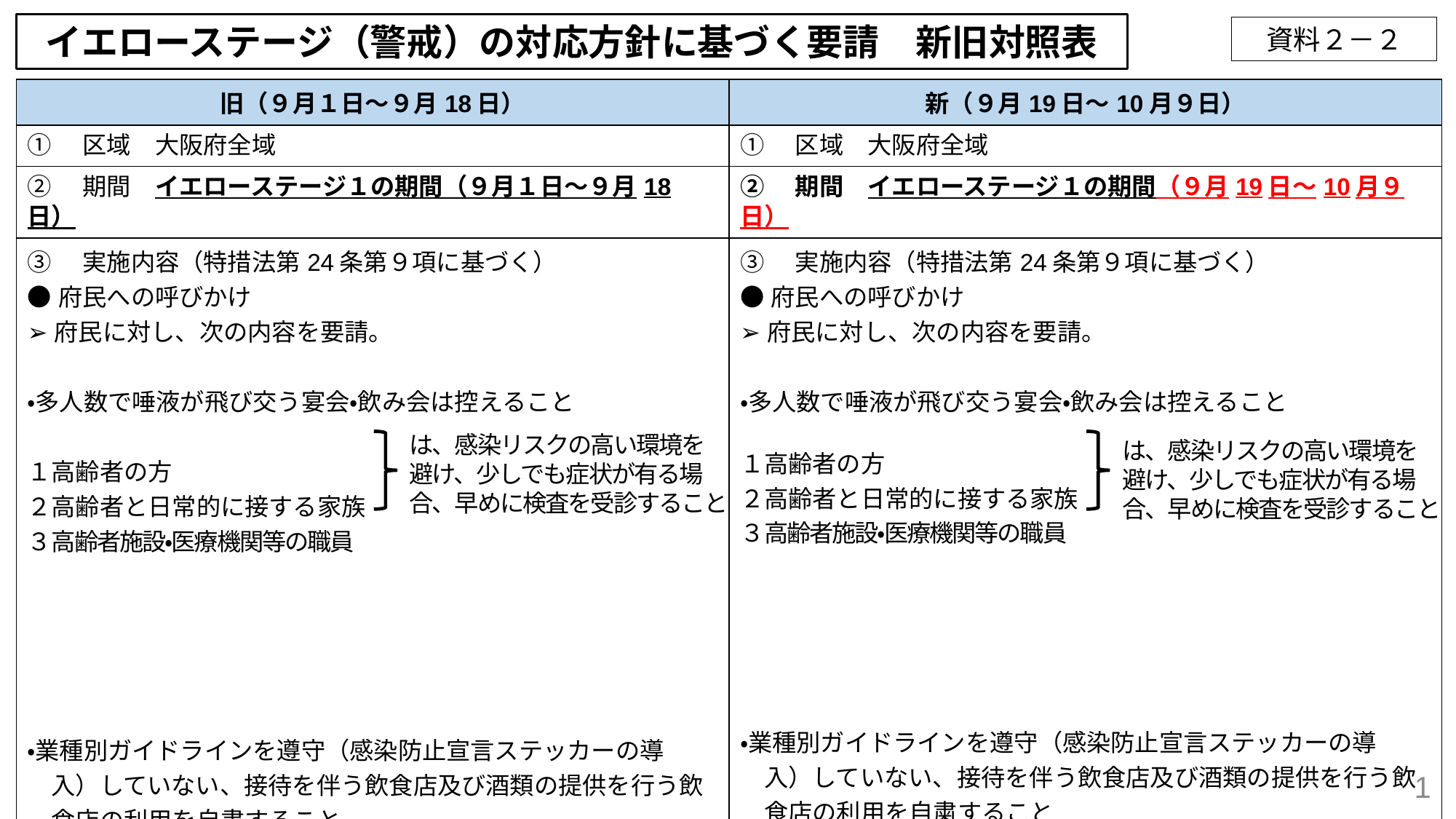

イエローステージ（警戒）の対応方針に基づく要請　新旧対照表
資料２－２
| 旧（９月１日～９月18日） | 新（９月19日～10月９日） |
| --- | --- |
| ①　区域　大阪府全域 | ①　区域　大阪府全域 |
| ②　期間　イエローステージ１の期間（９月１日～９月18日） | ②　期間　イエローステージ１の期間（９月19日～10月９日） |
| ③　実施内容（特措法第24条第９項に基づく） ●府民への呼びかけ ➢府民に対し、次の内容を要請。 ・多人数で唾液が飛び交う宴会・飲み会は控えること １高齢者の方 ２高齢者と日常的に接する家族　　　　 ３高齢者施設・医療機関等の職員 ・業種別ガイドラインを遵守（感染防止宣言ステッカーの導 　入）していない、接待を伴う飲食店及び酒類の提供を行う飲 　食店の利用を自粛すること | ③　実施内容（特措法第24条第９項に基づく） ●府民への呼びかけ ➢府民に対し、次の内容を要請。 ・多人数で唾液が飛び交う宴会・飲み会は控えること １高齢者の方 ２高齢者と日常的に接する家族　　　　 ３高齢者施設・医療機関等の職員 ・業種別ガイドラインを遵守（感染防止宣言ステッカーの導 　入）していない、接待を伴う飲食店及び酒類の提供を行う飲 　食店の利用を自粛すること |
は、感染リスクの高い環境を
避け、少しでも症状が有る場
合、早めに検査を受診すること
は、感染リスクの高い環境を
避け、少しでも症状が有る場
合、早めに検査を受診すること

1